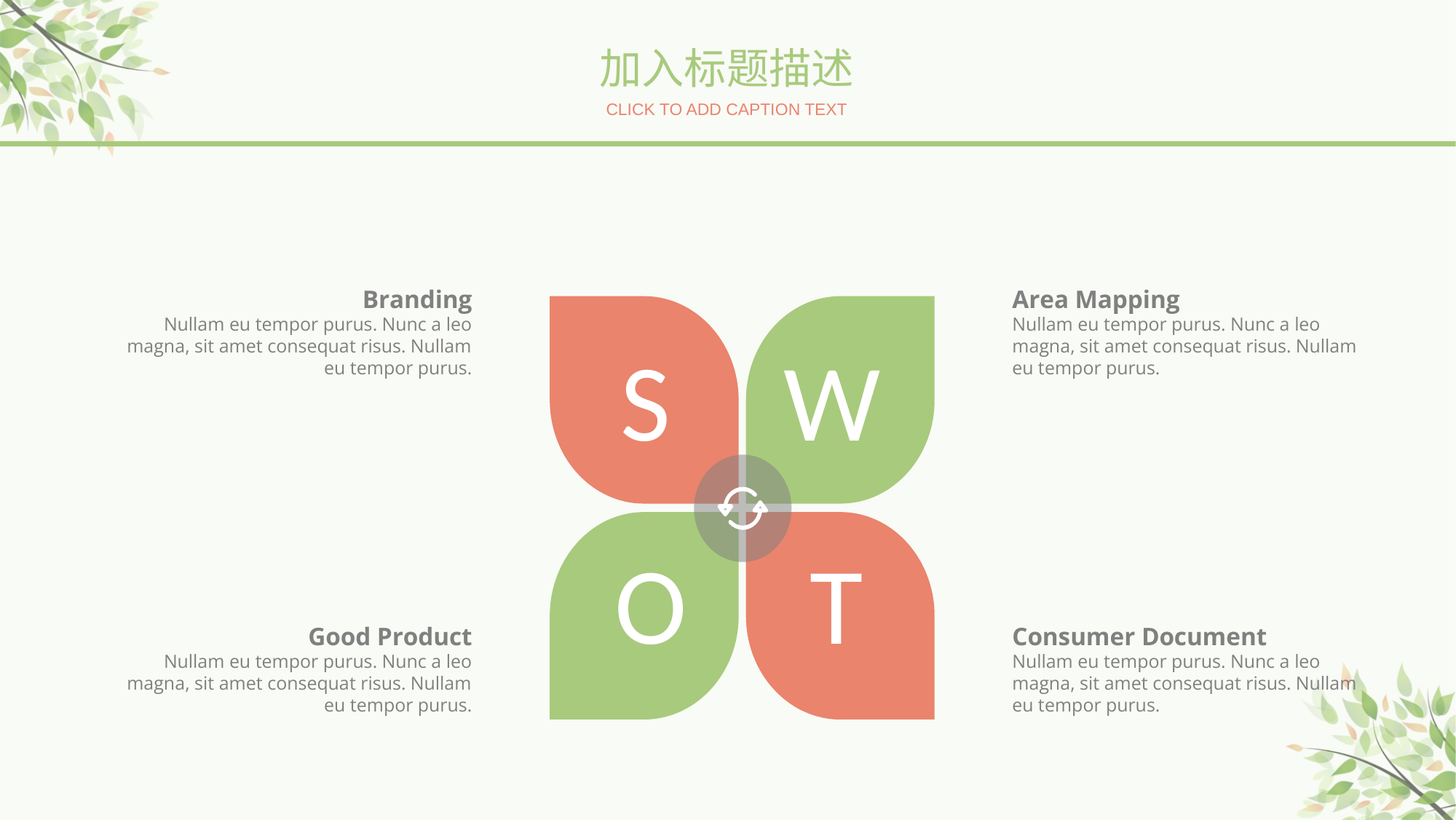

加入标题描述
CLICK TO ADD CAPTION TEXT

Branding
Nullam eu tempor purus. Nunc a leo magna, sit amet consequat risus. Nullam eu tempor purus.
Area Mapping
Nullam eu tempor purus. Nunc a leo magna, sit amet consequat risus. Nullam eu tempor purus.

S
W

O
T
Good Product
Nullam eu tempor purus. Nunc a leo magna, sit amet consequat risus. Nullam eu tempor purus.
Consumer Document
Nullam eu tempor purus. Nunc a leo magna, sit amet consequat risus. Nullam eu tempor purus.